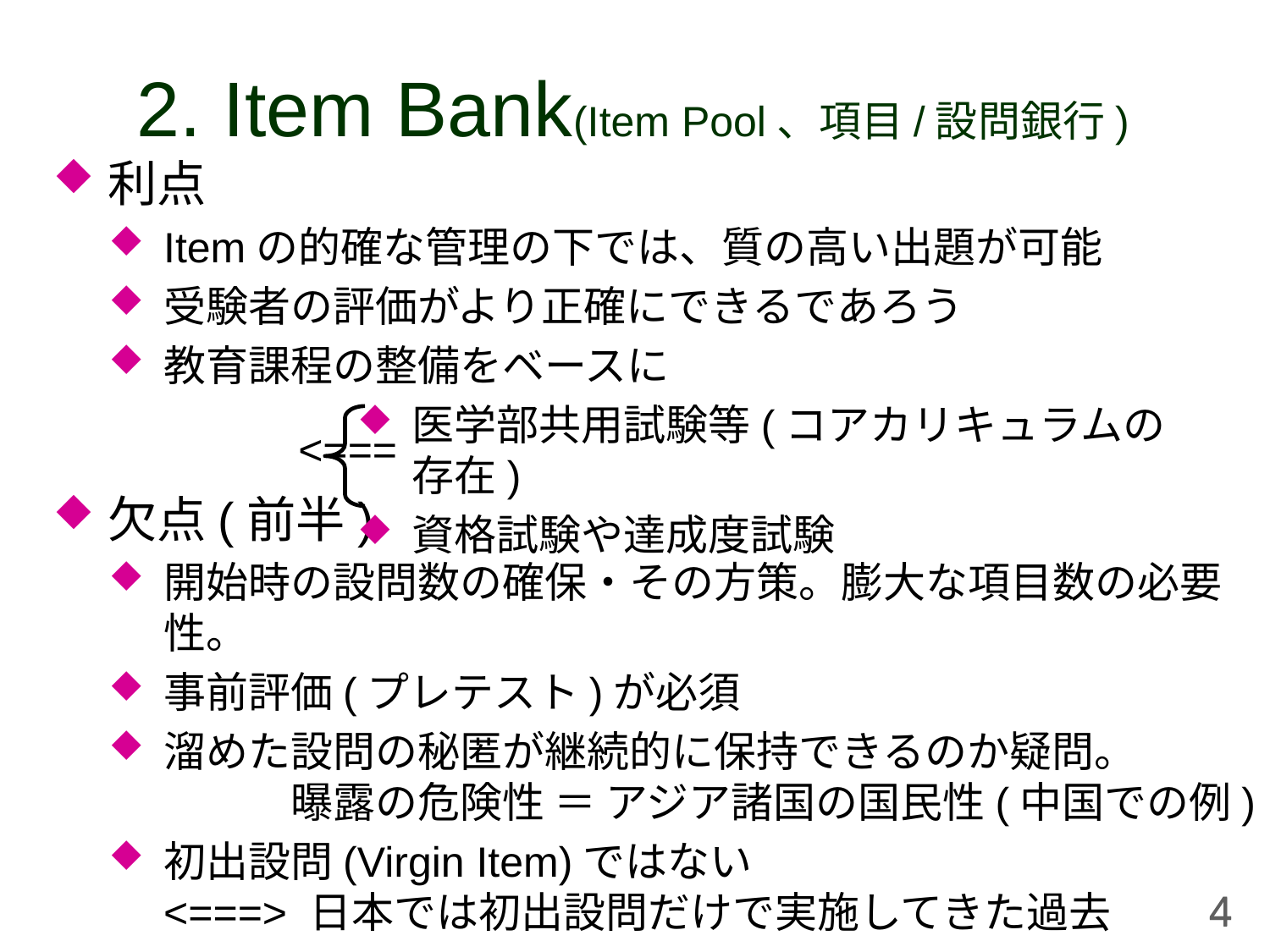

# 2. Item Bank(Item Pool、項目/設問銀行)
利点
Itemの的確な管理の下では、質の高い出題が可能
受験者の評価がより正確にできるであろう
教育課程の整備をベースに
	    <===
欠点(前半)
開始時の設問数の確保・その方策。膨大な項目数の必要性。
事前評価(プレテスト)が必須
溜めた設問の秘匿が継続的に保持できるのか疑問。	    	曝露の危険性 ＝ アジア諸国の国民性(中国での例)
初出設問(Virgin Item)ではない 				<===> 日本では初出設問だけで実施してきた過去

日本の特性: 学習指導要領改訂(概ね10年間隔)への対応
Itemの自動生成の徒労
アジアで選抜試験(ハイステークステスト)での導入事例はあるのか? 韓国?
医学部共用試験等(コアカリキュラムの存在)
資格試験や達成度試験

4
4